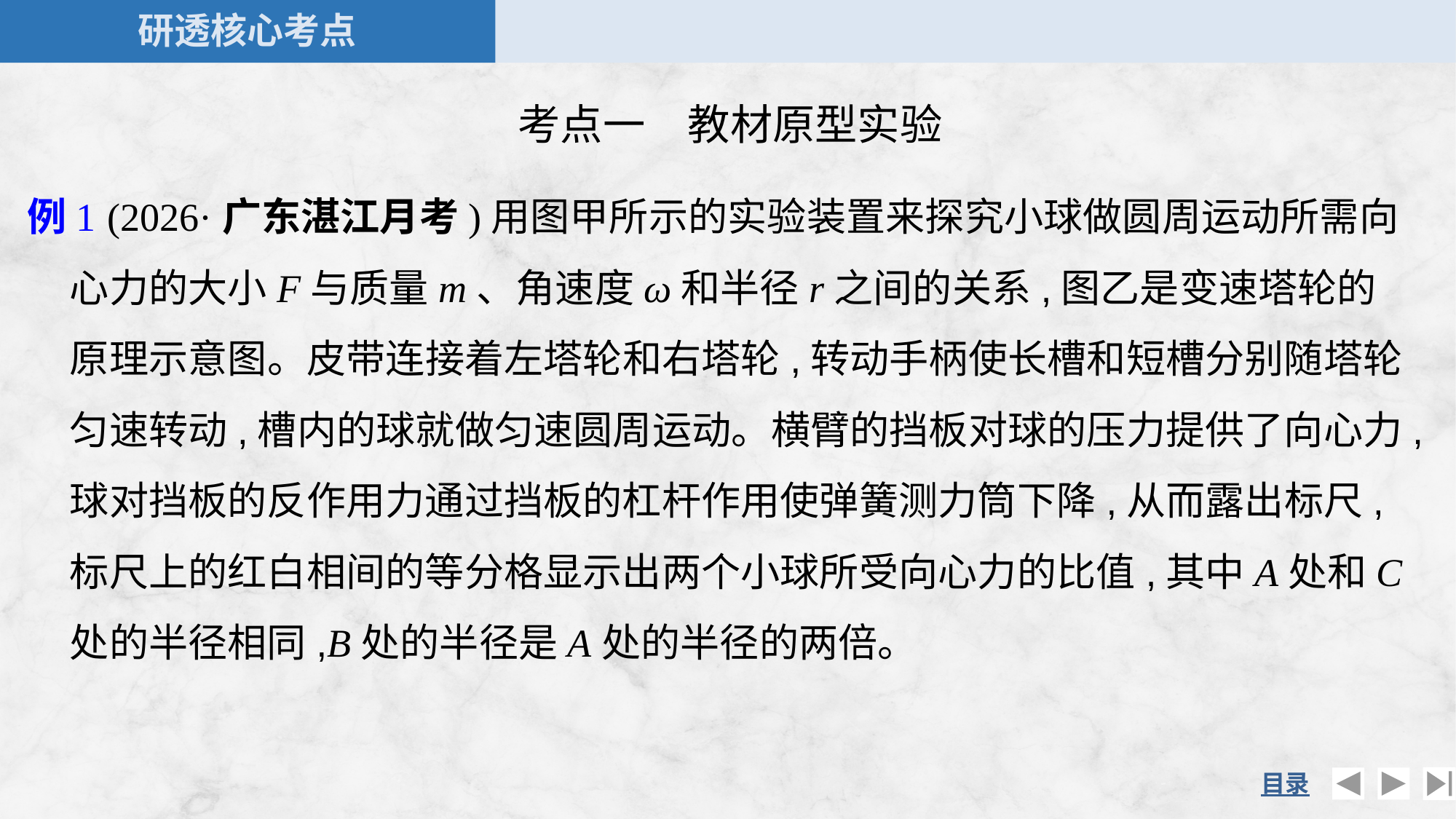

考点一　教材原型实验
例1 (2026·广东湛江月考)用图甲所示的实验装置来探究小球做圆周运动所需向心力的大小F与质量m、角速度ω和半径r之间的关系,图乙是变速塔轮的原理示意图。皮带连接着左塔轮和右塔轮,转动手柄使长槽和短槽分别随塔轮匀速转动,槽内的球就做匀速圆周运动。横臂的挡板对球的压力提供了向心力,球对挡板的反作用力通过挡板的杠杆作用使弹簧测力筒下降,从而露出标尺,标尺上的红白相间的等分格显示出两个小球所受向心力的比值,其中A处和C处的半径相同,B处的半径是A处的半径的两倍。